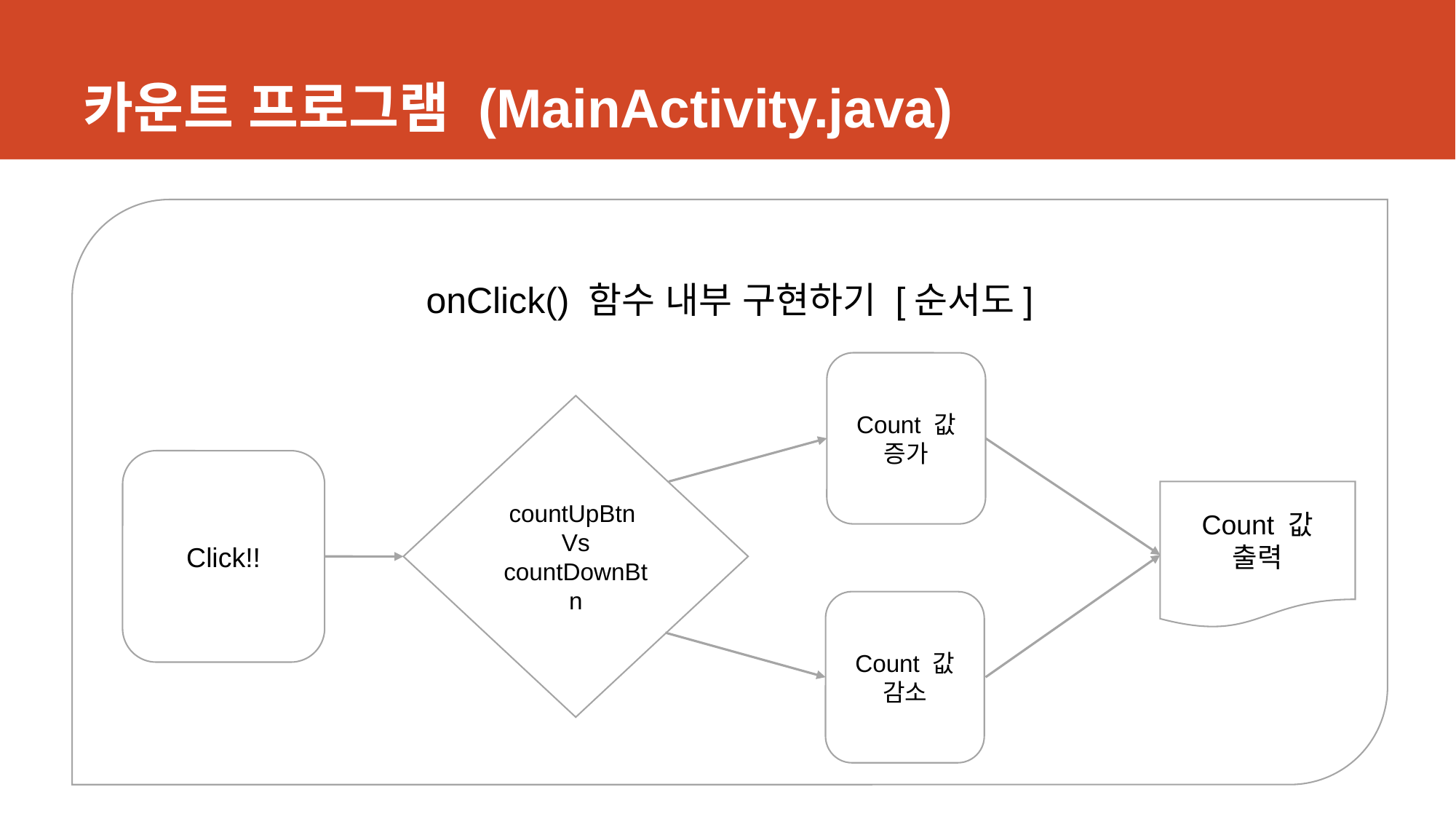

# 카운트 프로그램 (MainActivity.java)

onClick() 함수 내부 구현하기 [순서도]

Count 값 증가
countUpBtn
Vs
countDownBtn
Click!!
Count 값
출력
Count 값 감소